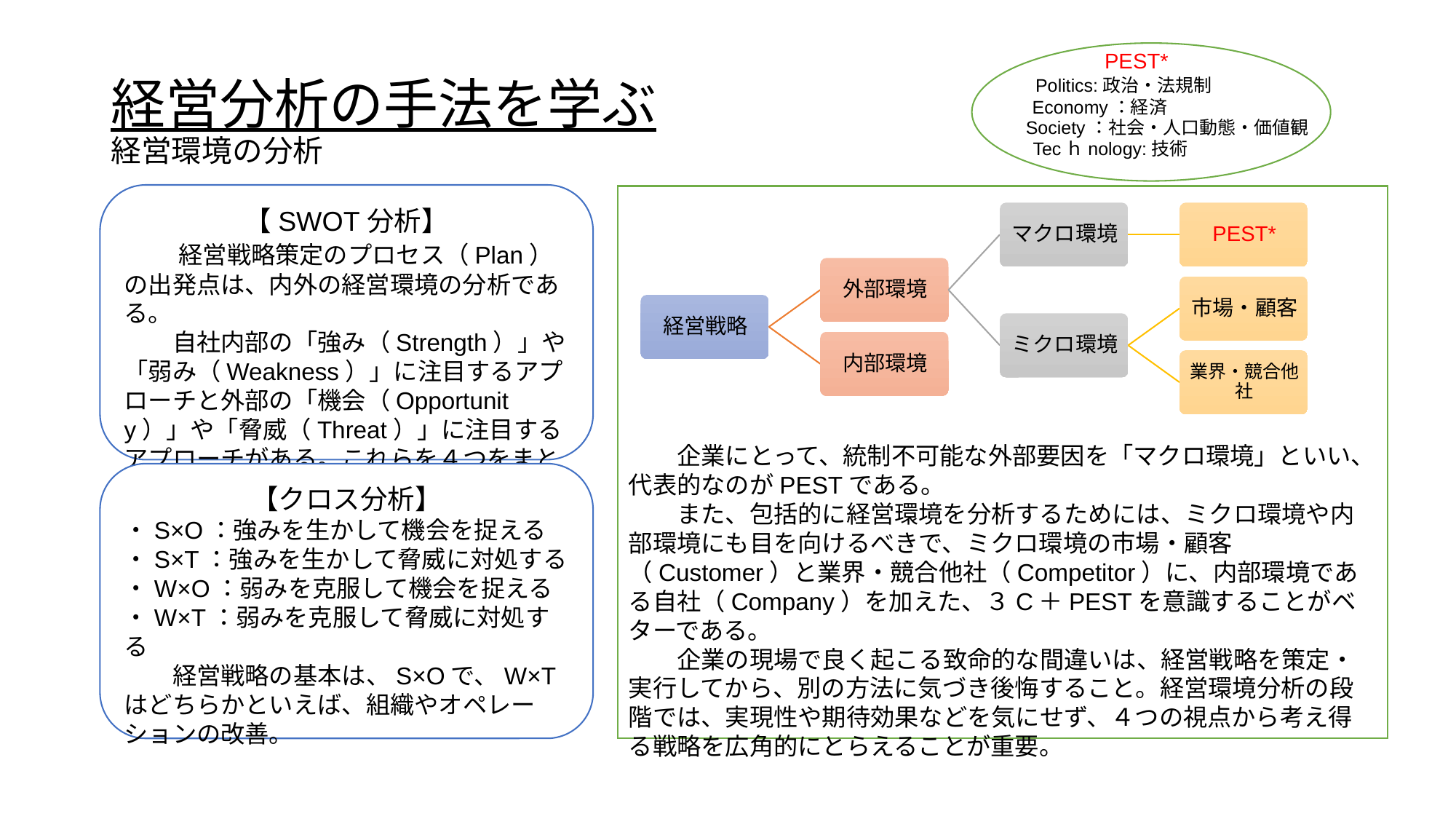

PEST*

# 経営分析の手法を学ぶ 経営環境の分析
Politics:政治・法規制
Economy：経済
Society：社会・人口動態・価値観
Tecｈnology:技術
経営戦略

外部環境

マクロ環境

PEST*

ミクロ環境

市場・顧客

業界・競合他社

内部環境
【SWOT分析】
　　経営戦略策定のプロセス（Plan）の出発点は、内外の経営環境の分析である。
　　自社内部の「強み（Strength）」や「弱み（Weakness）」に注目するアプローチと外部の「機会（Opportunity）」や「脅威（Threat）」に注目するアプローチがある。これらを４つをまとめてSWOTという。

　　企業にとって、統制不可能な外部要因を「マクロ環境」といい、代表的なのがPESTである。
　　また、包括的に経営環境を分析するためには、ミクロ環境や内部環境にも目を向けるべきで、ミクロ環境の市場・顧客（Customer）と業界・競合他社（Competitor）に、内部環境である自社（Company）を加えた、３C＋PESTを意識することがベターである。
　　企業の現場で良く起こる致命的な間違いは、経営戦略を策定・実行してから、別の方法に気づき後悔すること。経営環境分析の段階では、実現性や期待効果などを気にせず、４つの視点から考え得る戦略を広角的にとらえることが重要。
【クロス分析】
・S×O：強みを生かして機会を捉える
・S×T：強みを生かして脅威に対処する
・W×O：弱みを克服して機会を捉える
・W×T：弱みを克服して脅威に対処する
　　経営戦略の基本は、S×Oで、W×Tはどちらかといえば、組織やオペレーションの改善。